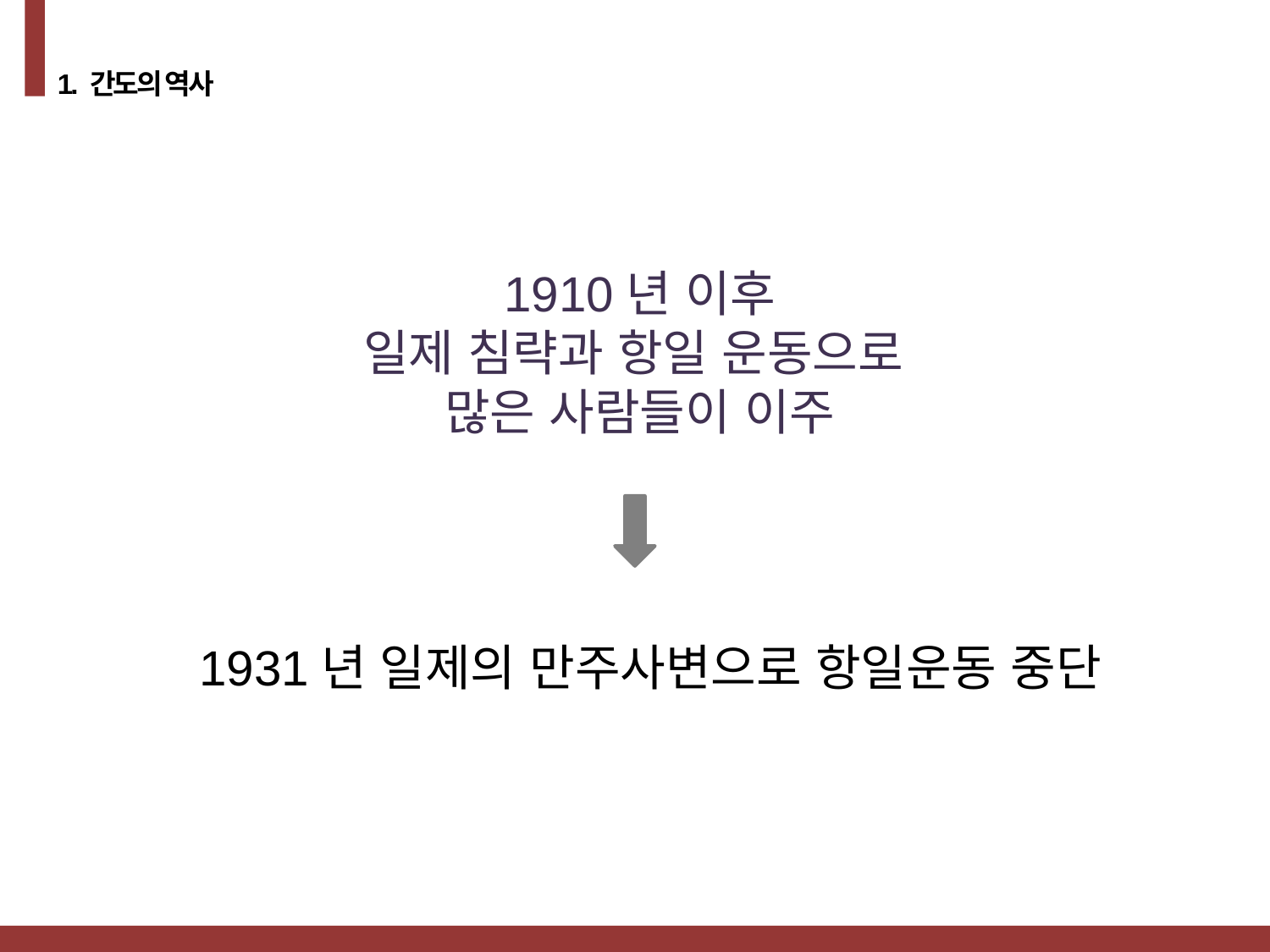

1. 간도의 역사
1910년 이후
일제 침략과 항일 운동으로
많은 사람들이 이주

1931년 일제의 만주사변으로 항일운동 중단